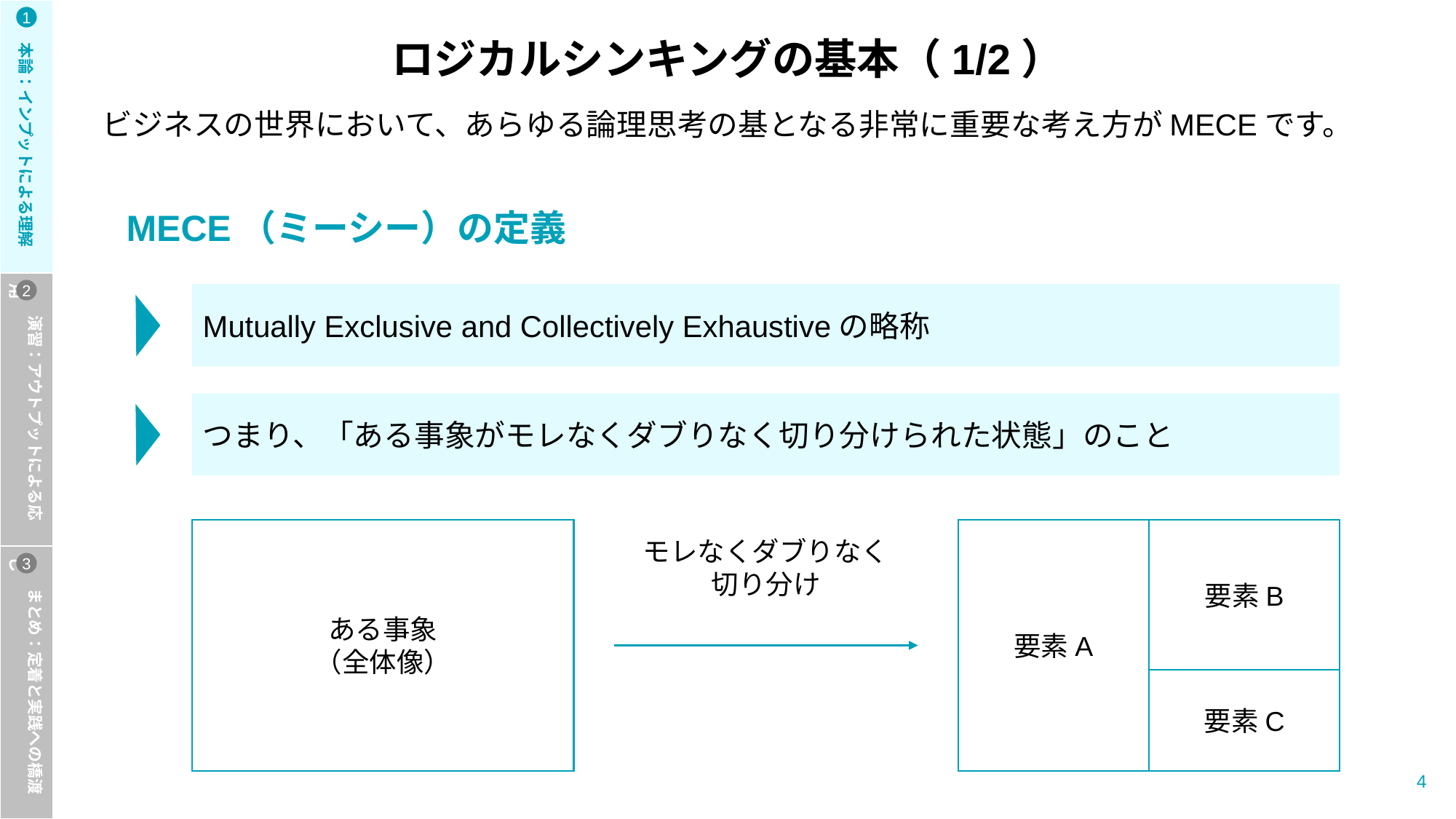

本論：インプットによる理解
　　演習：アウトプットによる応用
　　まとめ：定着と実践への橋渡し
1
2
3
ロジカルシンキングの基本（1/2）
ビジネスの世界において、あらゆる論理思考の基となる非常に重要な考え方がMECEです。
MECE（ミーシー）の定義
Mutually Exclusive and Collectively Exhaustiveの略称

つまり、「ある事象がモレなくダブりなく切り分けられた状態」のこと

ある事象
（全体像）
要素A
要素B
モレなくダブりなく
切り分け
要素C
4